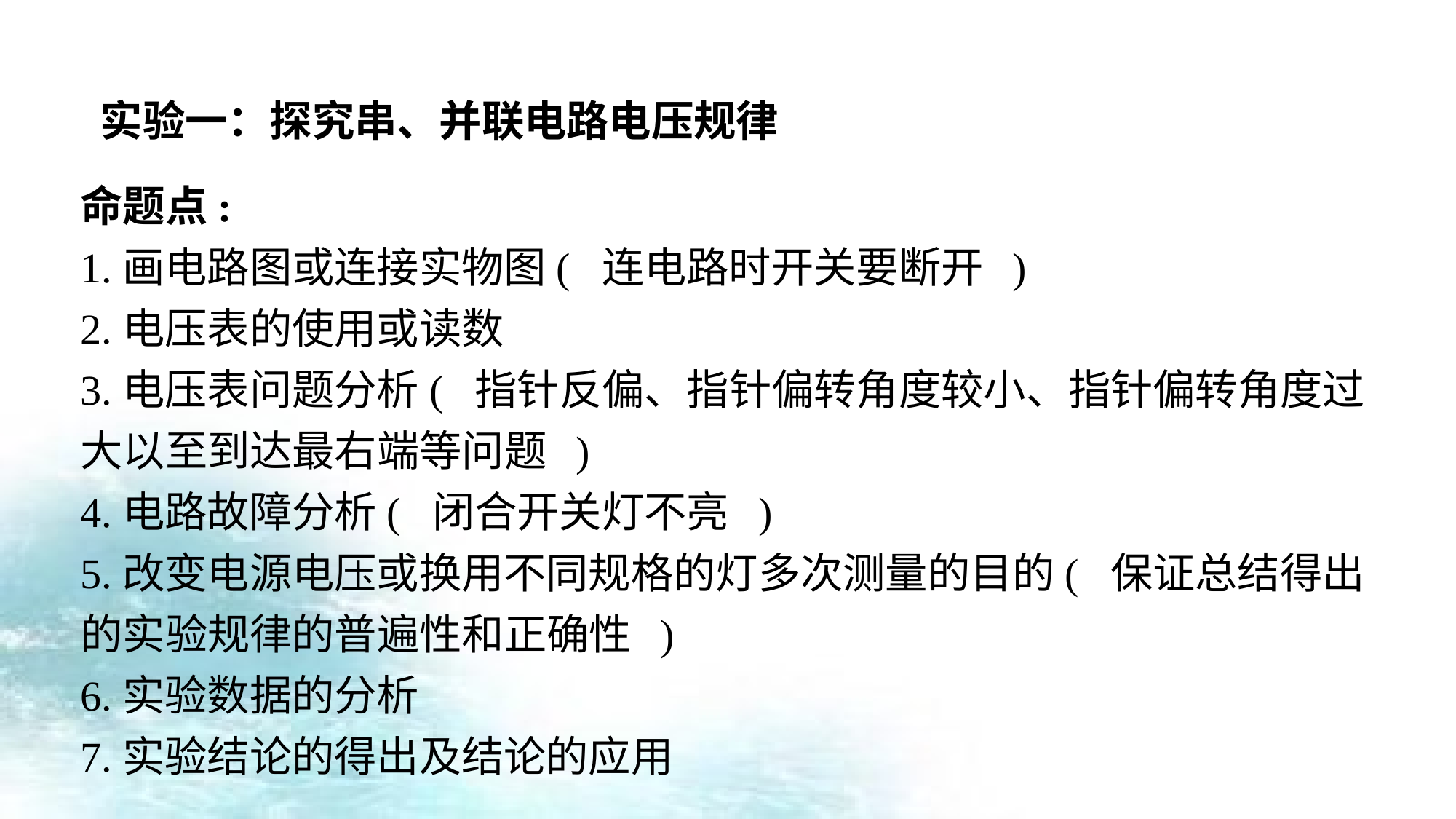

实验一：探究串、并联电路电压规律
命题点:
1.画电路图或连接实物图(  连电路时开关要断开  )
2.电压表的使用或读数
3.电压表问题分析(  指针反偏、指针偏转角度较小、指针偏转角度过大以至到达最右端等问题  )
4.电路故障分析(  闭合开关灯不亮  )
5.改变电源电压或换用不同规格的灯多次测量的目的(  保证总结得出的实验规律的普遍性和正确性  )
6.实验数据的分析
7.实验结论的得出及结论的应用